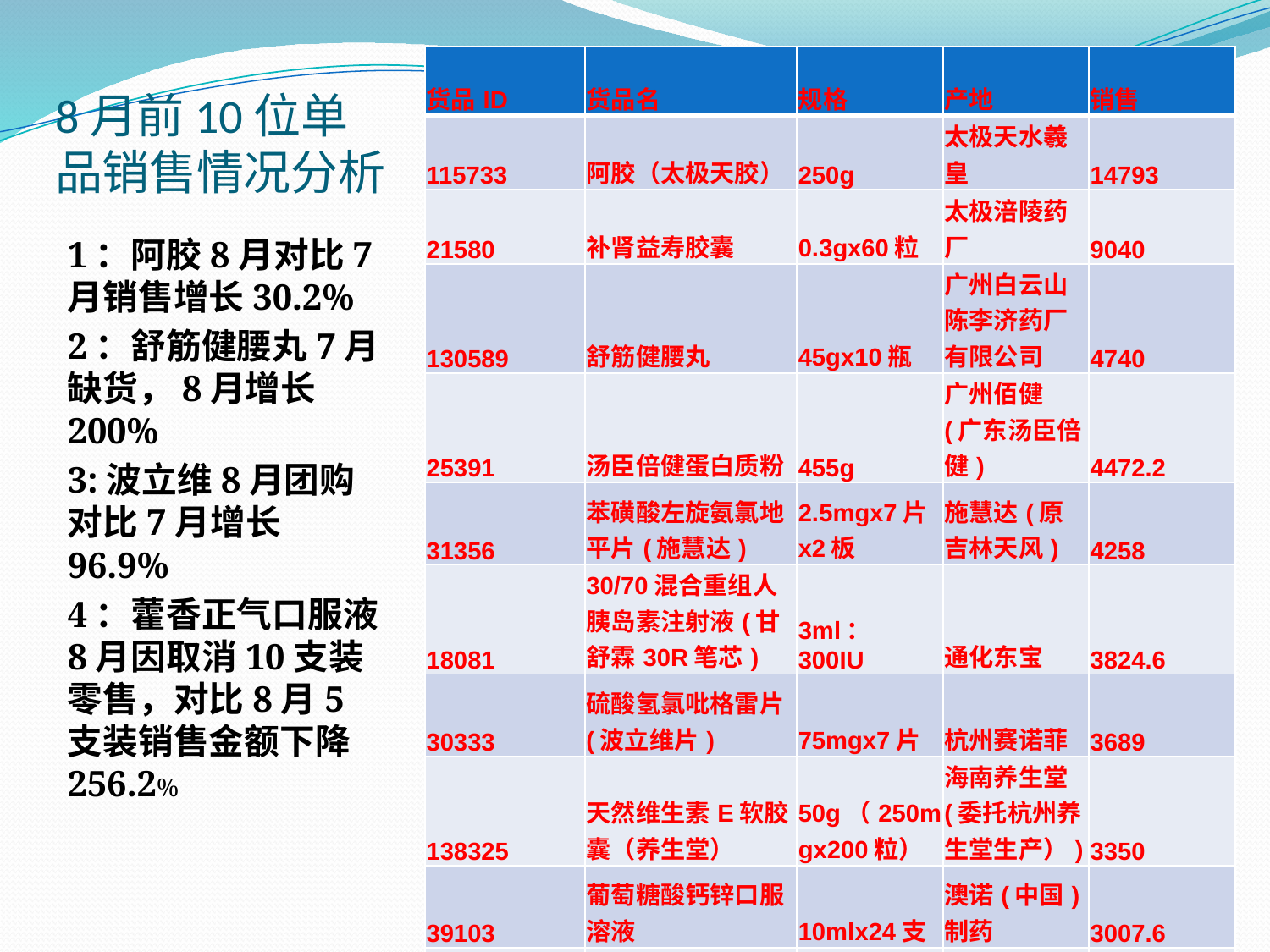

# 8月前10位单品销售情况分析
| 货品ID | 货品名 | 规格 | 产地 | 销售 |
| --- | --- | --- | --- | --- |
| 115733 | 阿胶（太极天胶） | 250g | 太极天水羲皇 | 14793 |
| 21580 | 补肾益寿胶囊 | 0.3gx60粒 | 太极涪陵药厂 | 9040 |
| 130589 | 舒筋健腰丸 | 45gx10瓶 | 广州白云山陈李济药厂有限公司 | 4740 |
| 25391 | 汤臣倍健蛋白质粉 | 455g | 广州佰健(广东汤臣倍健) | 4472.2 |
| 31356 | 苯磺酸左旋氨氯地平片(施慧达) | 2.5mgx7片x2板 | 施慧达(原吉林天风) | 4258 |
| 18081 | 30/70混合重组人胰岛素注射液(甘舒霖30R笔芯) | 3ml：300IU | 通化东宝 | 3824.6 |
| 30333 | 硫酸氢氯吡格雷片(波立维片) | 75mgx7片 | 杭州赛诺菲 | 3689 |
| 138325 | 天然维生素E软胶囊（养生堂） | 50g（250mgx200粒） | 海南养生堂(委托杭州养生堂生产）) | 3350 |
| 39103 | 葡萄糖酸钙锌口服溶液 | 10mlx24支 | 澳诺(中国)制药 | 3007.6 |
| 1846 | 藿香正气口服液 | 10mlx5支 | 重庆涪陵制药 | 2984.6 |
1：阿胶8月对比7月销售增长30.2%
2：舒筋健腰丸7月缺货，8月增长200%
3:波立维8月团购对比7月增长96.9%
4：藿香正气口服液8月因取消10支装零售，对比8月5支装销售金额下降256.2%